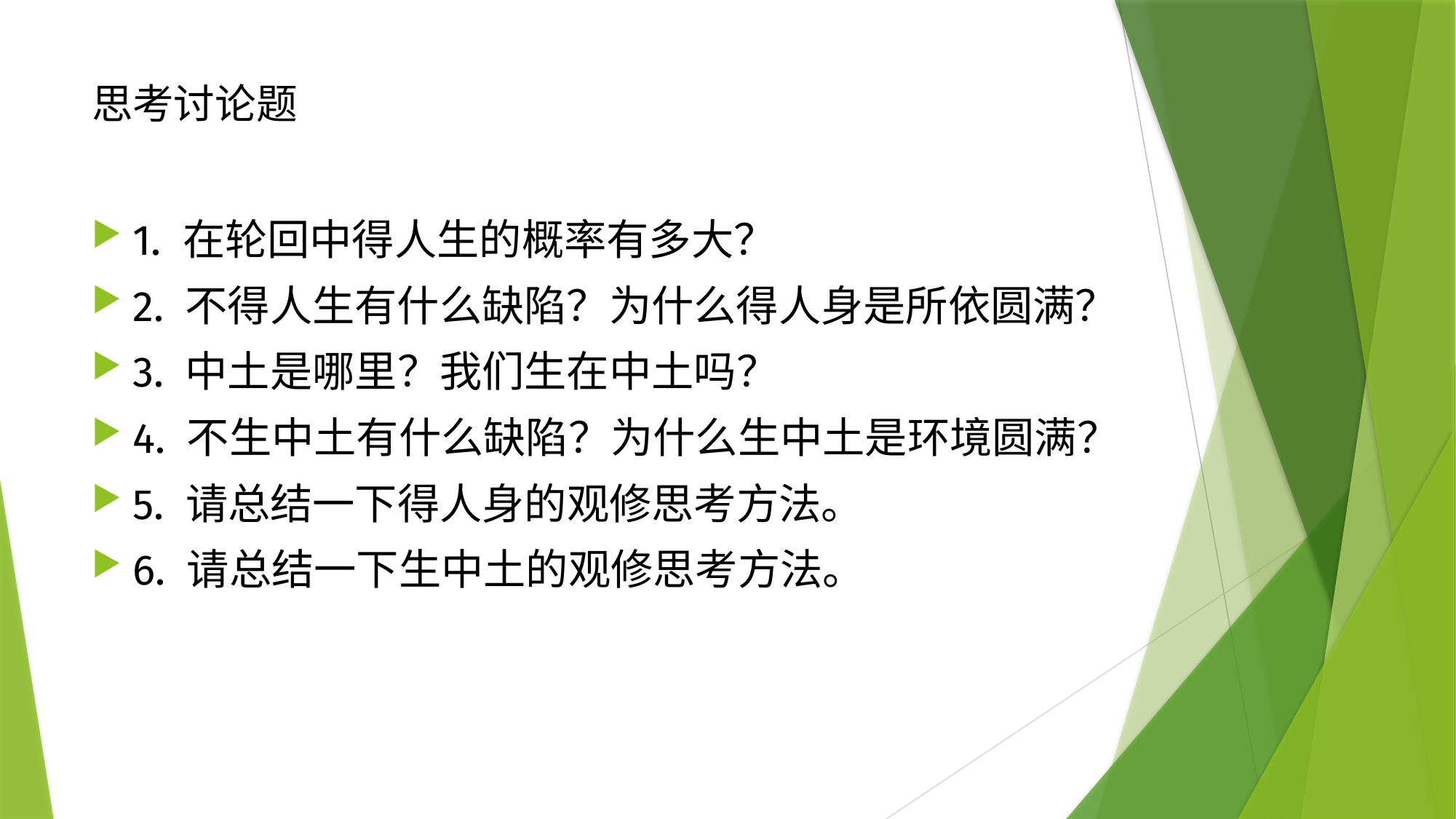

# 思考讨论题
1. 在轮回中得人生的概率有多大？
2. 不得人生有什么缺陷？为什么得人身是所依圆满？
3. 中土是哪里？我们生在中土吗？
4. 不生中土有什么缺陷？为什么生中土是环境圆满？
5. 请总结一下得人身的观修思考方法。
6. 请总结一下生中土的观修思考方法。